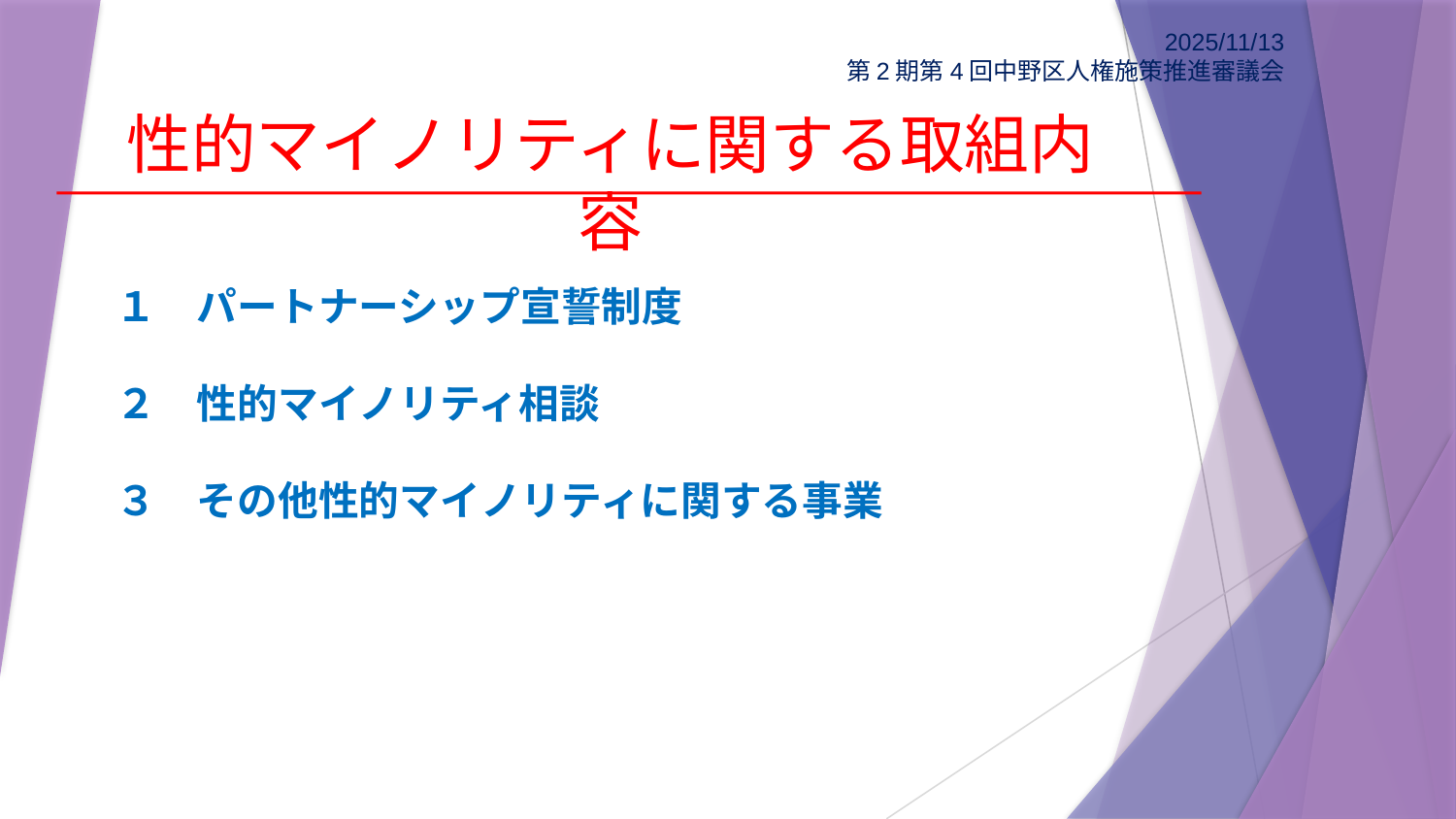

2025/11/13
第2期第4回中野区人権施策推進審議会
性的マイノリティに関する取組内容

１　パートナーシップ宣誓制度

２　性的マイノリティ相談

３　その他性的マイノリティに関する事業